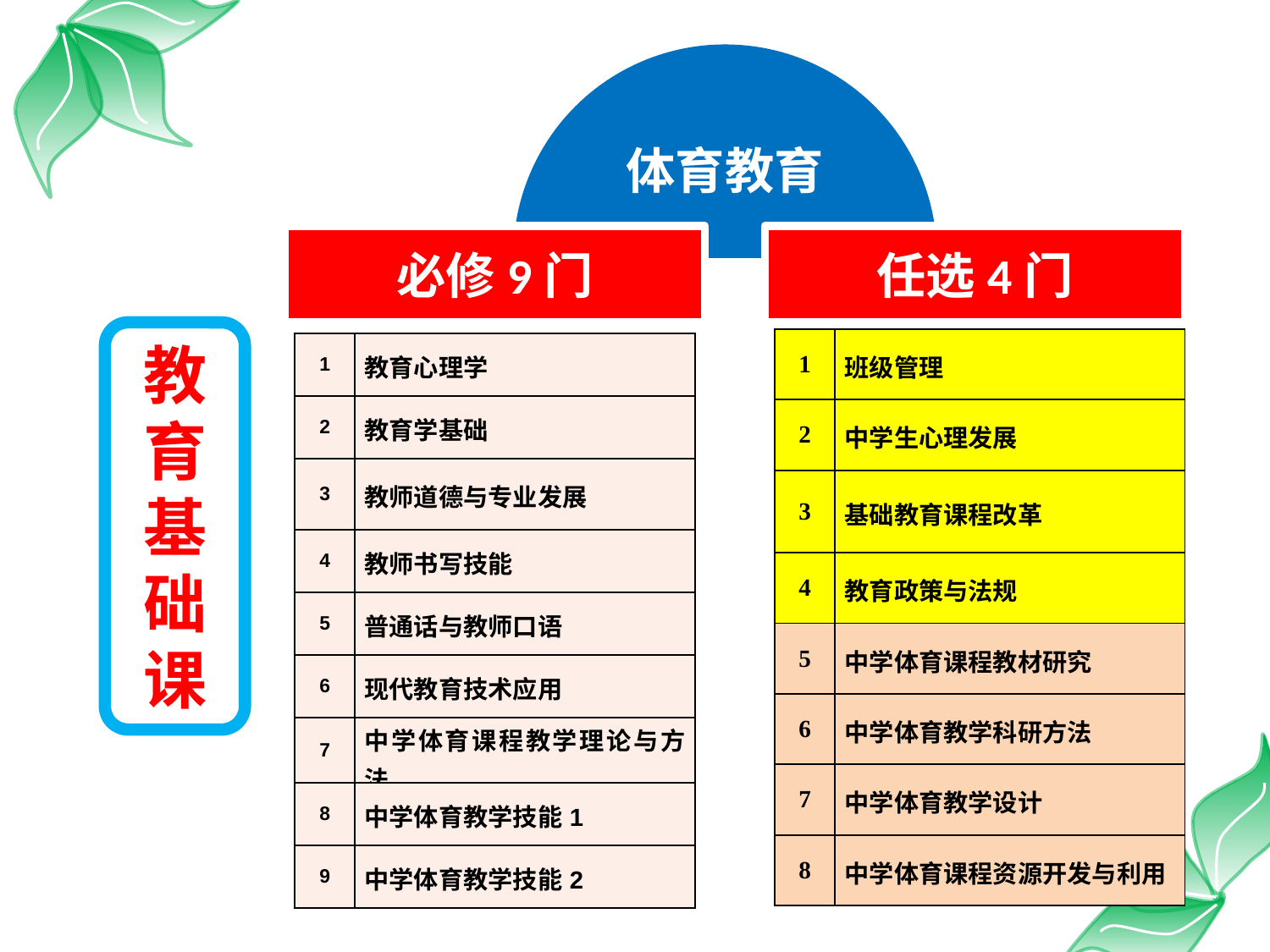

体育教育
体育教育
必修9门
任选4门
教育基础课
| 1 | 班级管理 |
| --- | --- |
| 2 | 中学生心理发展 |
| 3 | 基础教育课程改革 |
| 4 | 教育政策与法规 |
| 5 | 中学体育课程教材研究 |
| 6 | 中学体育教学科研方法 |
| 7 | 中学体育教学设计 |
| 8 | 中学体育课程资源开发与利用 |
| 1 | 教育心理学 |
| --- | --- |
| 2 | 教育学基础 |
| 3 | 教师道德与专业发展 |
| 4 | 教师书写技能 |
| 5 | 普通话与教师口语 |
| 6 | 现代教育技术应用 |
| 7 | 中学体育课程教学理论与方法 |
| 8 | 中学体育教学技能1 |
| 9 | 中学体育教学技能2 |